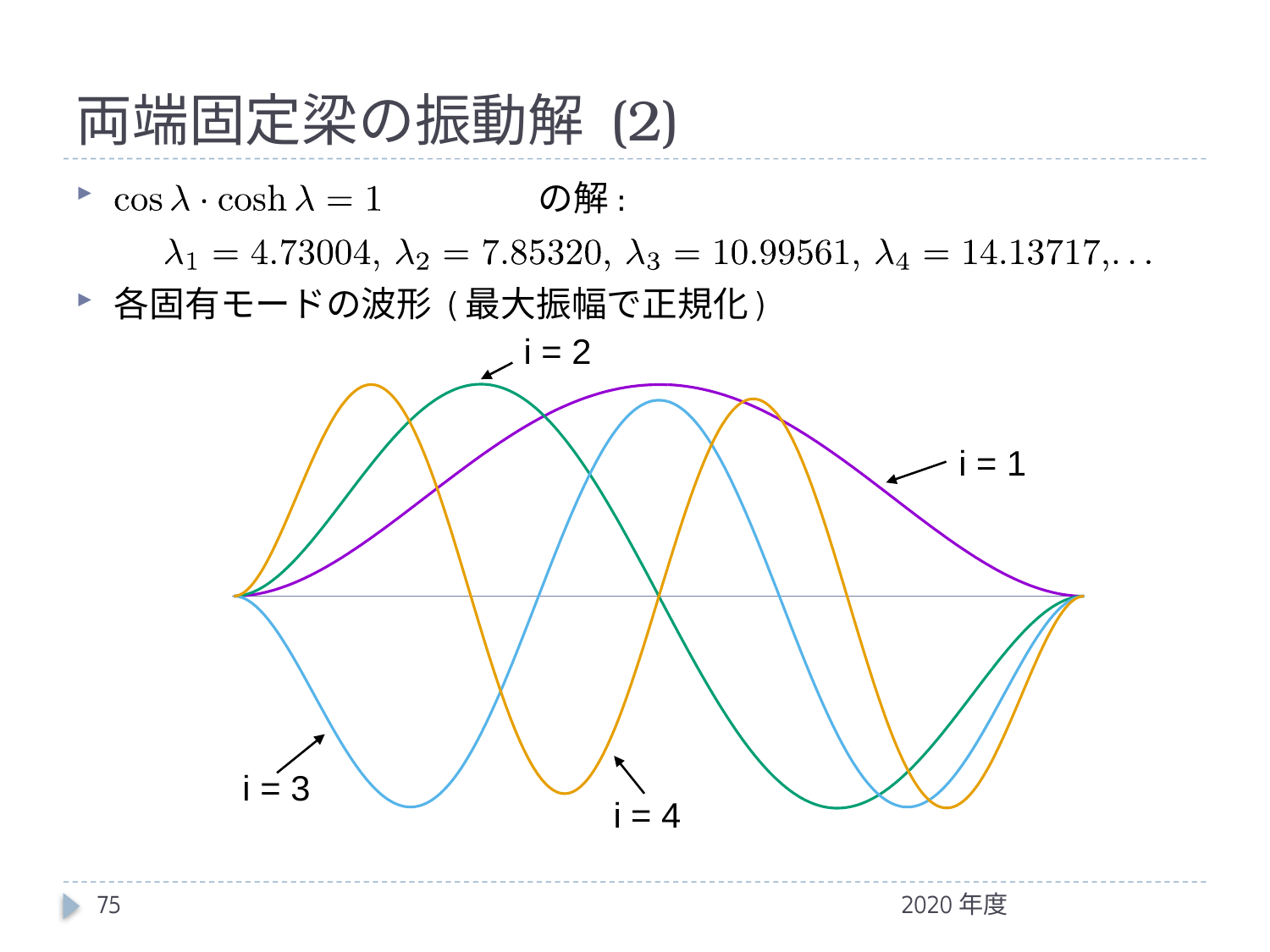

# 両端固定梁の振動解 (2)
　　　　　　　　　　　　の解:

各固有モードの波形 (最大振幅で正規化)

i = 2

i = 1
i = 3
i = 4
75
2020年度